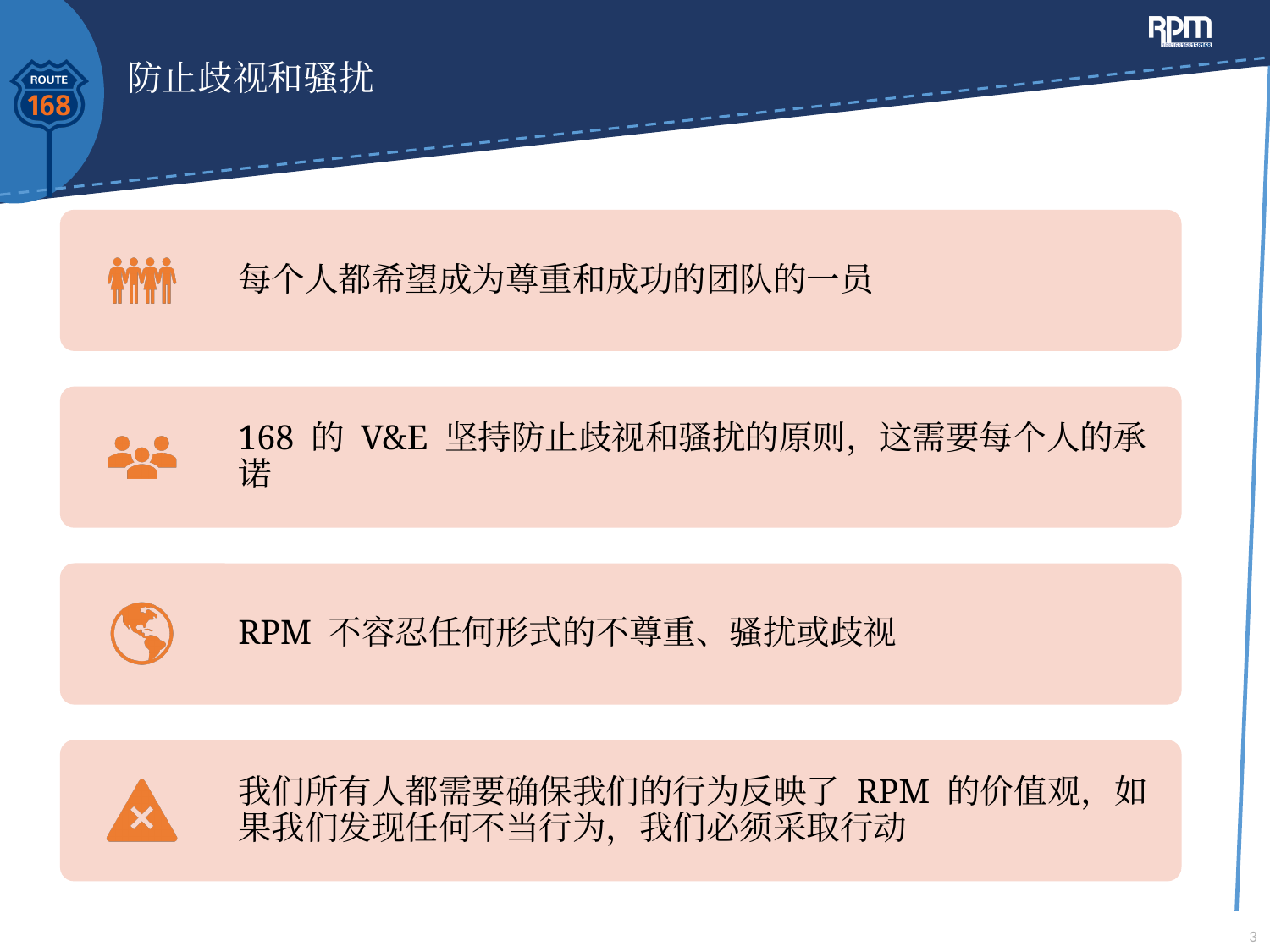

# 防止歧视和骚扰
每个人都希望成为尊重和成功的团队的一员
168 的 V&E 坚持防止歧视和骚扰的原则，这需要每个人的承诺
RPM 不容忍任何形式的不尊重、骚扰或歧视
我们所有人都需要确保我们的行为反映了 RPM 的价值观，如果我们发现任何不当行为，我们必须采取行动
3